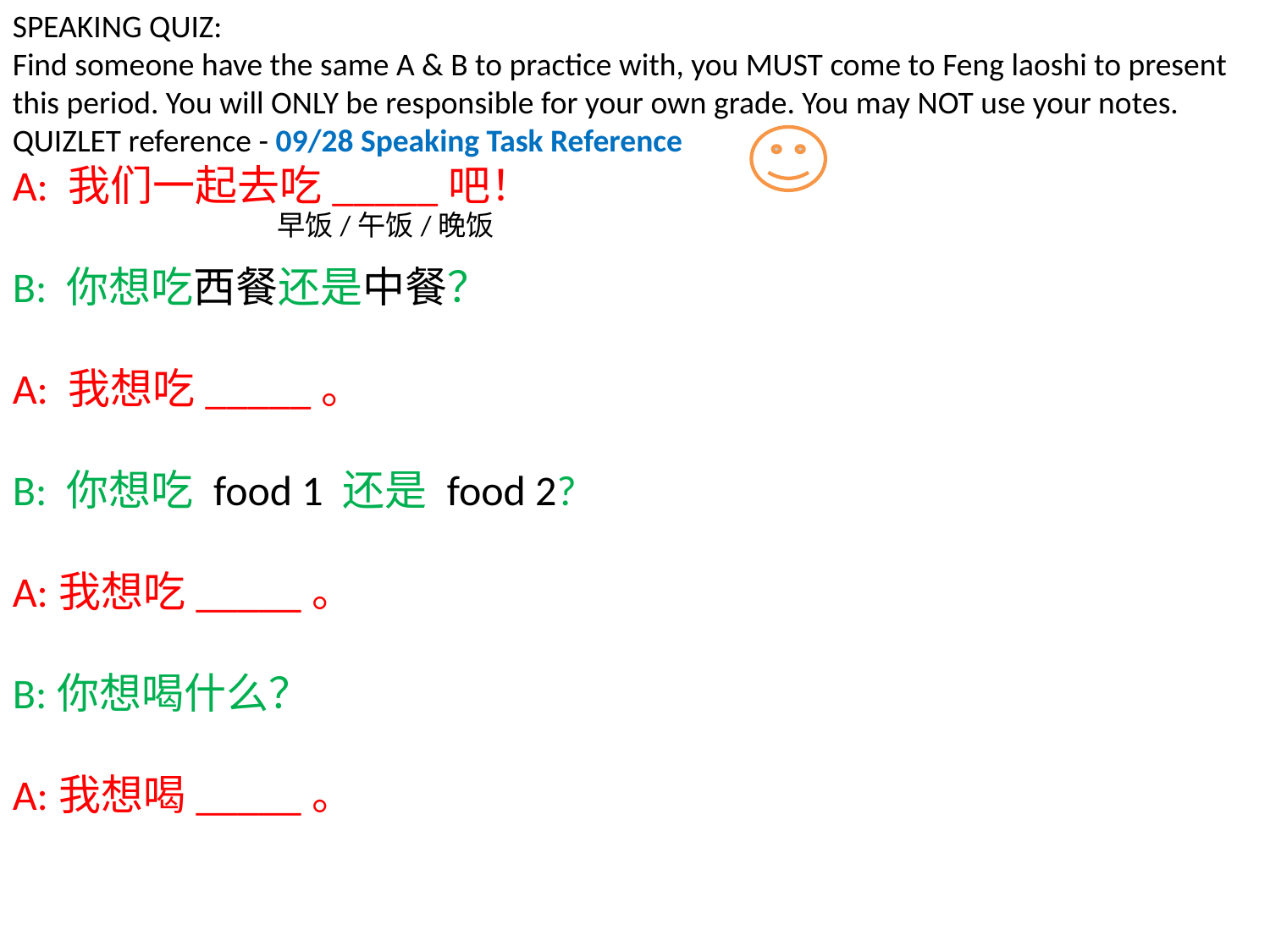

SPEAKING QUIZ:
Find someone have the same A & B to practice with, you MUST come to Feng laoshi to present this period. You will ONLY be responsible for your own grade. You may NOT use your notes.
QUIZLET reference - 09/28 Speaking Task Reference
A: 我们一起去吃_____吧！

B: 你想吃西餐还是中餐？

A: 我想吃_____。

B: 你想吃 food 1 还是 food 2?

A:我想吃_____。

B:你想喝什么？

A:我想喝_____。

早饭/午饭/晚饭